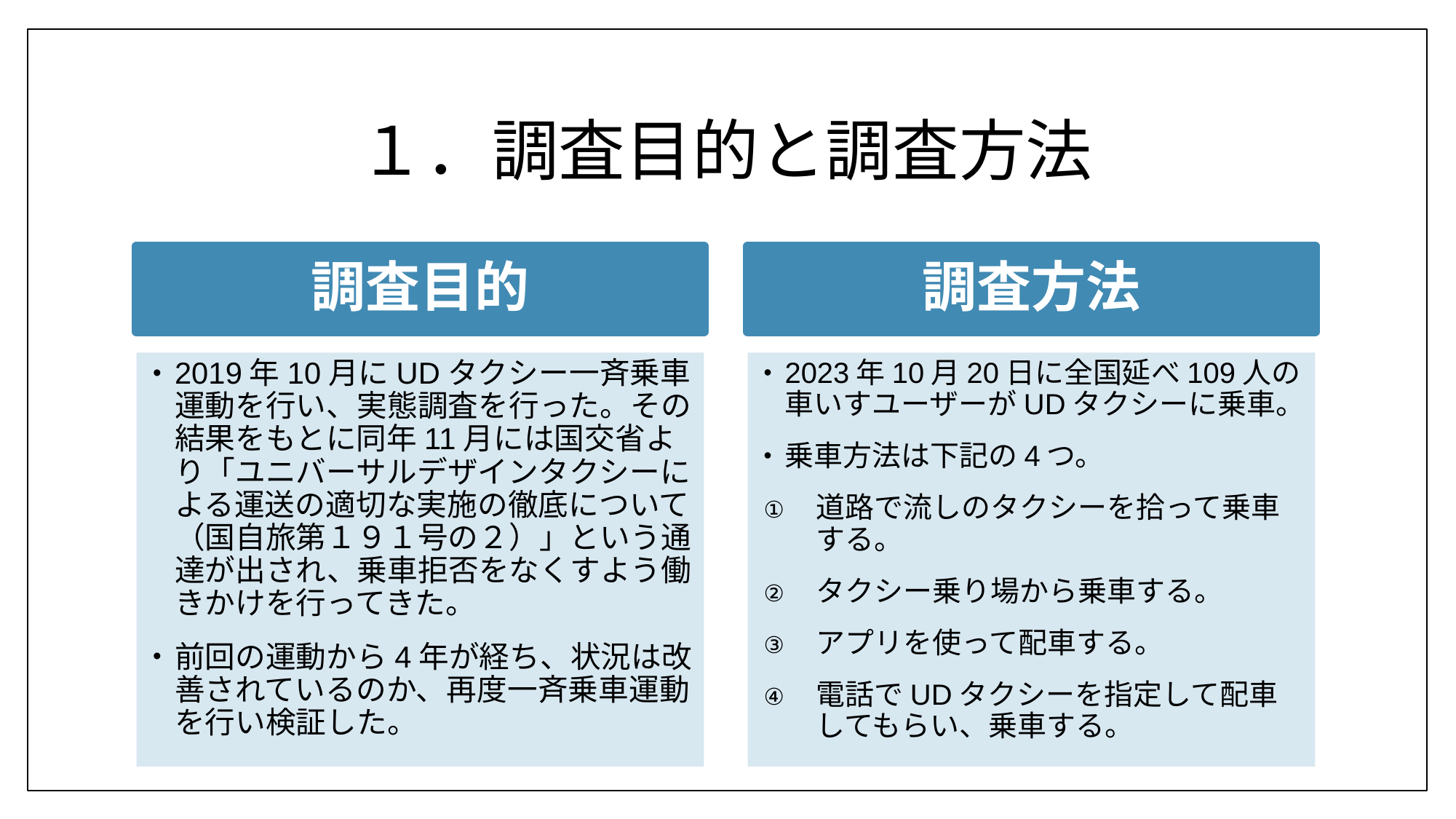

# １．調査目的と調査方法
調査方法
調査目的
2019年10月にUDタクシー一斉乗車運動を行い、実態調査を行った。その結果をもとに同年11月には国交省より「ユニバーサルデザインタクシーによる運送の適切な実施の徹底について（国自旅第１９１号の２）」という通達が出され、乗車拒否をなくすよう働きかけを行ってきた。
前回の運動から4年が経ち、状況は改善されているのか、再度一斉乗車運動を行い検証した。
2023年10月20日に全国延べ109人の車いすユーザーがUDタクシーに乗車。
乗車方法は下記の4つ。
道路で流しのタクシーを拾って乗車する。
タクシー乗り場から乗車する。
アプリを使って配車する。
電話でUDタクシーを指定して配車してもらい、乗車する。